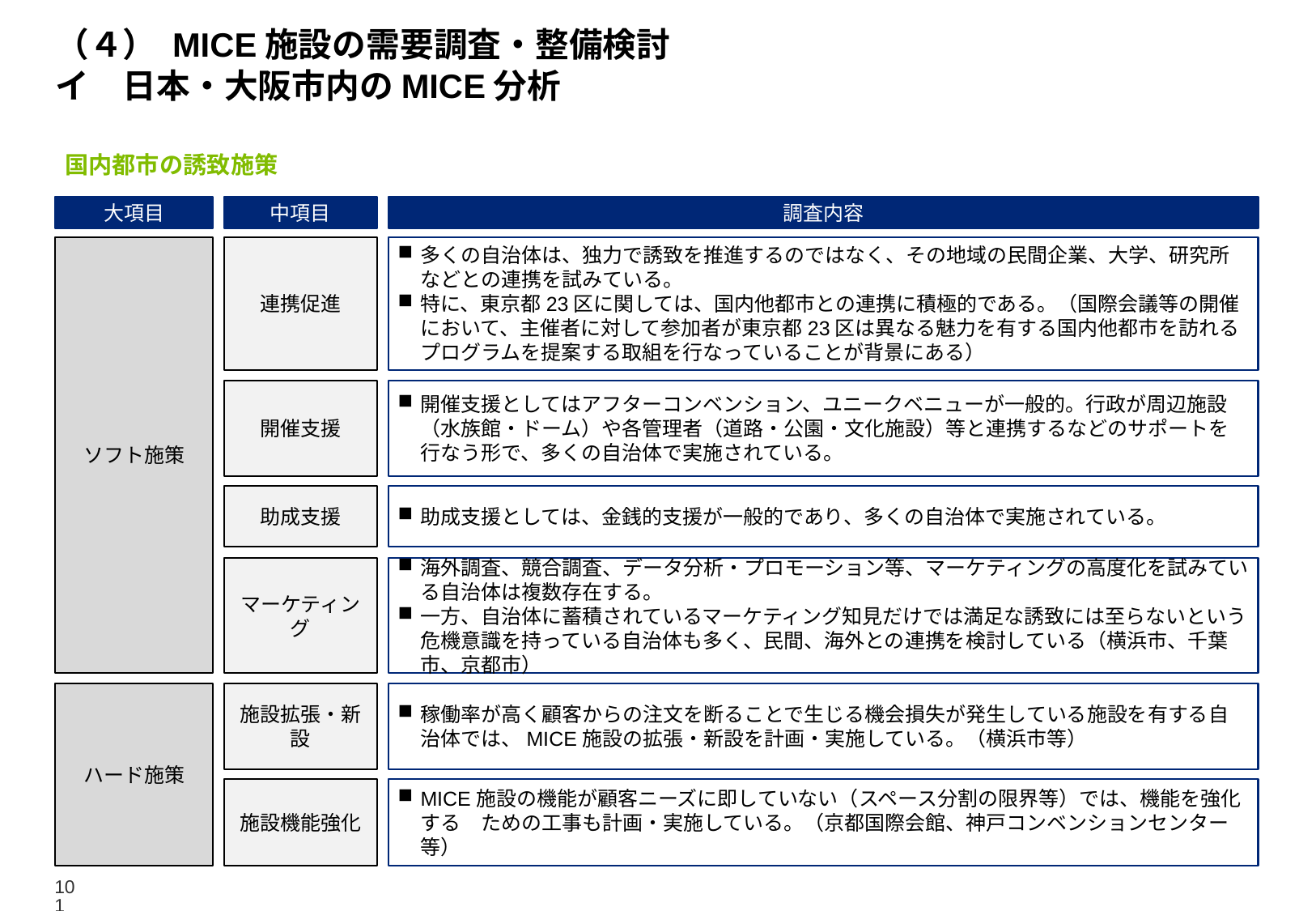

# （４） MICE施設の需要調査・整備検討 イ　日本・大阪市内のMICE分析
国内都市の誘致施策
大項目
中項目
調査内容
連携促進
多くの自治体は、独力で誘致を推進するのではなく、その地域の民間企業、大学、研究所などとの連携を試みている。
特に、東京都23区に関しては、国内他都市との連携に積極的である。（国際会議等の開催において、主催者に対して参加者が東京都23区は異なる魅力を有する国内他都市を訪れるプログラムを提案する取組を行なっていることが背景にある）
ソフト施策
開催支援
開催支援としてはアフターコンベンション、ユニークベニューが一般的。行政が周辺施設（水族館・ドーム）や各管理者（道路・公園・文化施設）等と連携するなどのサポートを行なう形で、多くの自治体で実施されている。
助成支援
助成支援としては、金銭的支援が一般的であり、多くの自治体で実施されている。
マーケティング
海外調査、競合調査、データ分析・プロモーション等、マーケティングの高度化を試みている自治体は複数存在する。
一方、自治体に蓄積されているマーケティング知見だけでは満足な誘致には至らないという危機意識を持っている自治体も多く、民間、海外との連携を検討している（横浜市、千葉市、京都市）
ハード施策
施設拡張・新設
稼働率が高く顧客からの注文を断ることで生じる機会損失が発生している施設を有する自治体では、MICE施設の拡張・新設を計画・実施している。（横浜市等）
施設機能強化
MICE施設の機能が顧客ニーズに即していない（スペース分割の限界等）では、機能を強化する　ための工事も計画・実施している。（京都国際会館、神戸コンベンションセンター等）
101